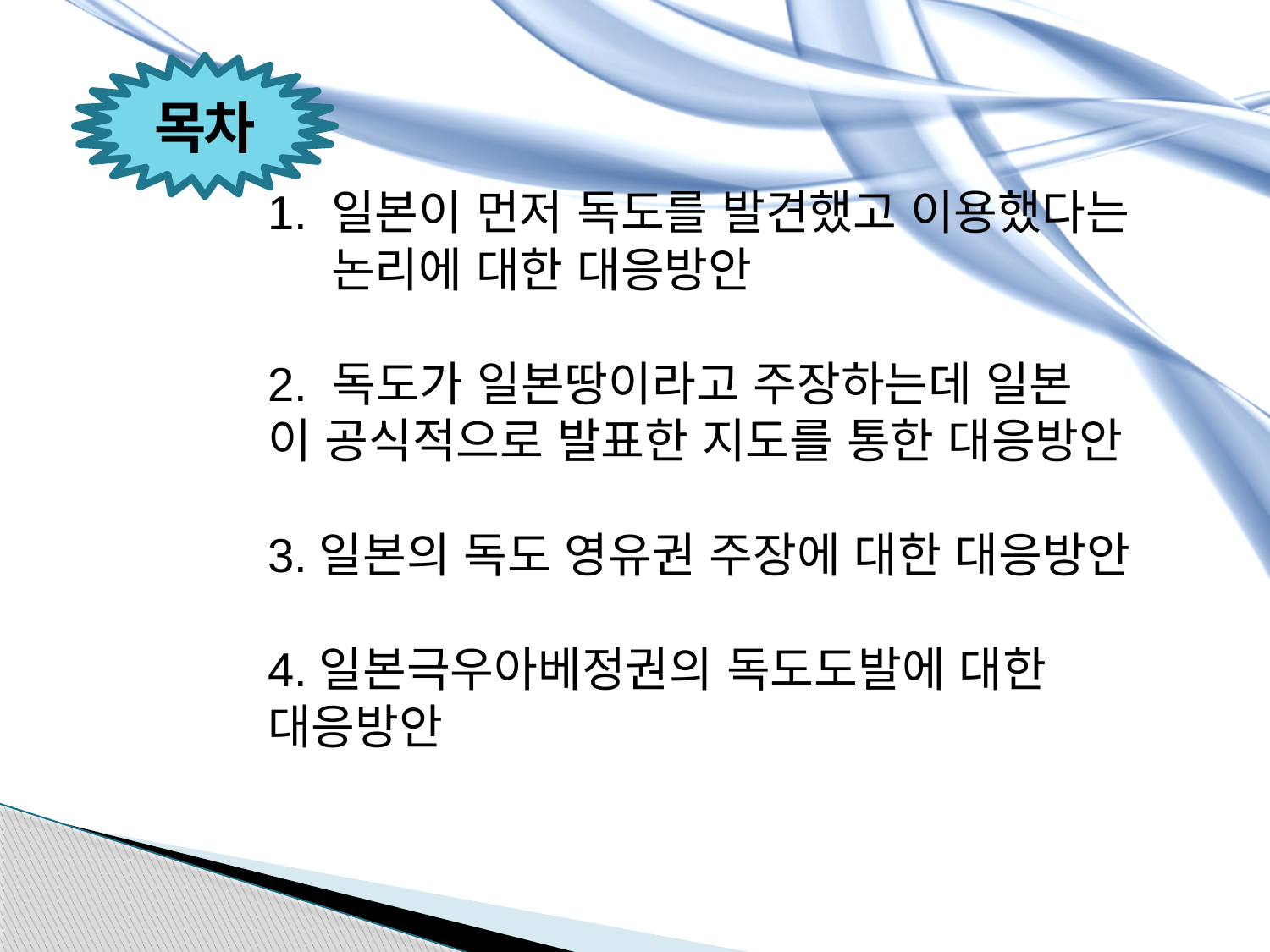

목차
일본이 먼저 독도를 발견했고 이용했다는 논리에 대한 대응방안

2. 독도가 일본땅이라고 주장하는데 일본    이 공식적으로 발표한 지도를 통한 대응방안

3.일본의 독도 영유권 주장에 대한 대응방안

4.일본극우아베정권의 독도도발에 대한 대응방안